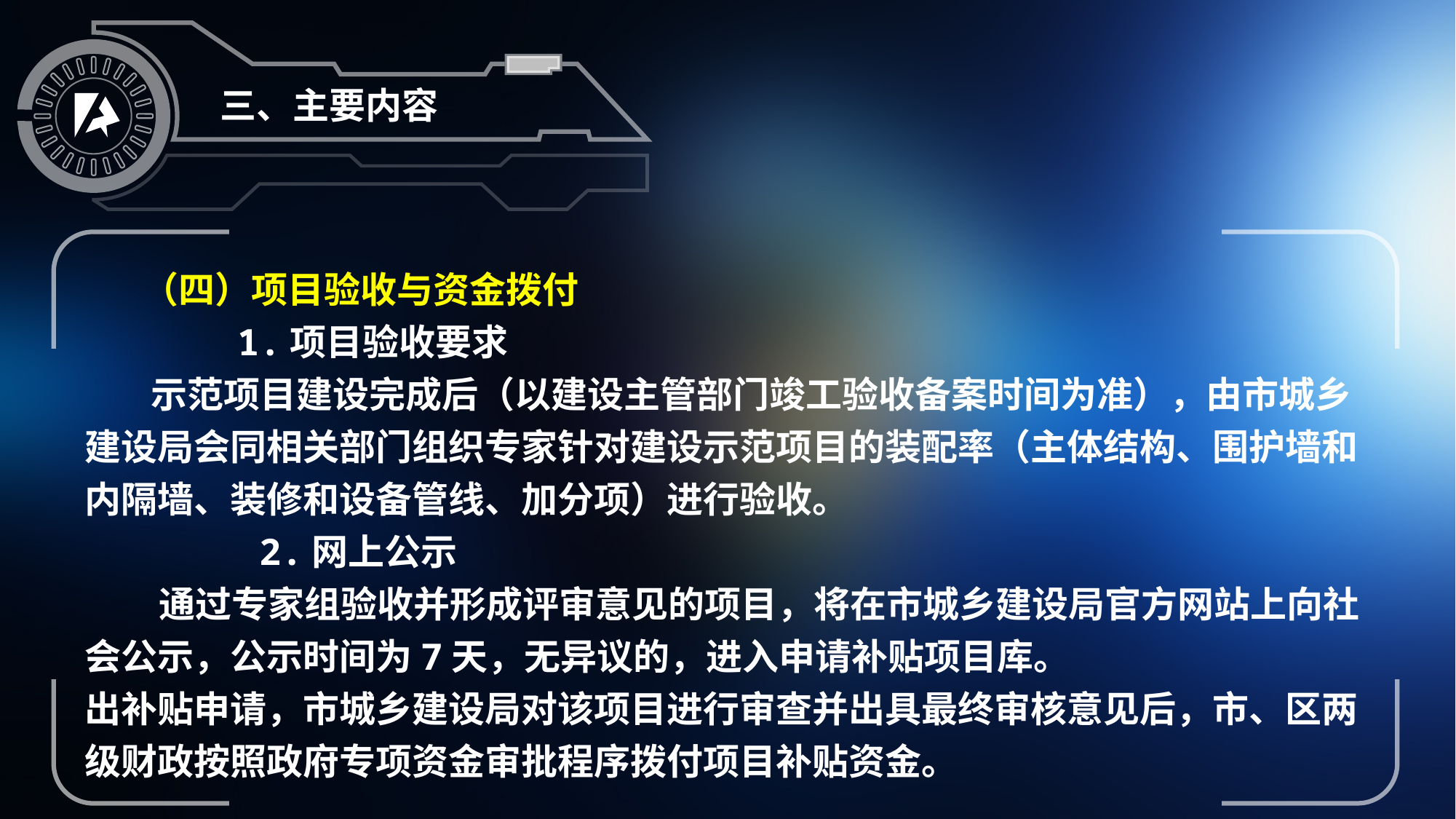

三、主要内容

      （四）项目验收与资金拨付
       1.项目验收要求
       示范项目建设完成后（以建设主管部门竣工验收备案时间为准），由市城乡建设局会同相关部门组织专家针对建设示范项目的装配率（主体结构、围护墙和内隔墙、装修和设备管线、加分项）进行验收。
        2.网上公示
        通过专家组验收并形成评审意见的项目，将在市城乡建设局官方网站上向社会公示，公示时间为7天，无异议的，进入申请补贴项目库。
出补贴申请，市城乡建设局对该项目进行审查并出具最终审核意见后，市、区两级财政按照政府专项资金审批程序拨付项目补贴资金。